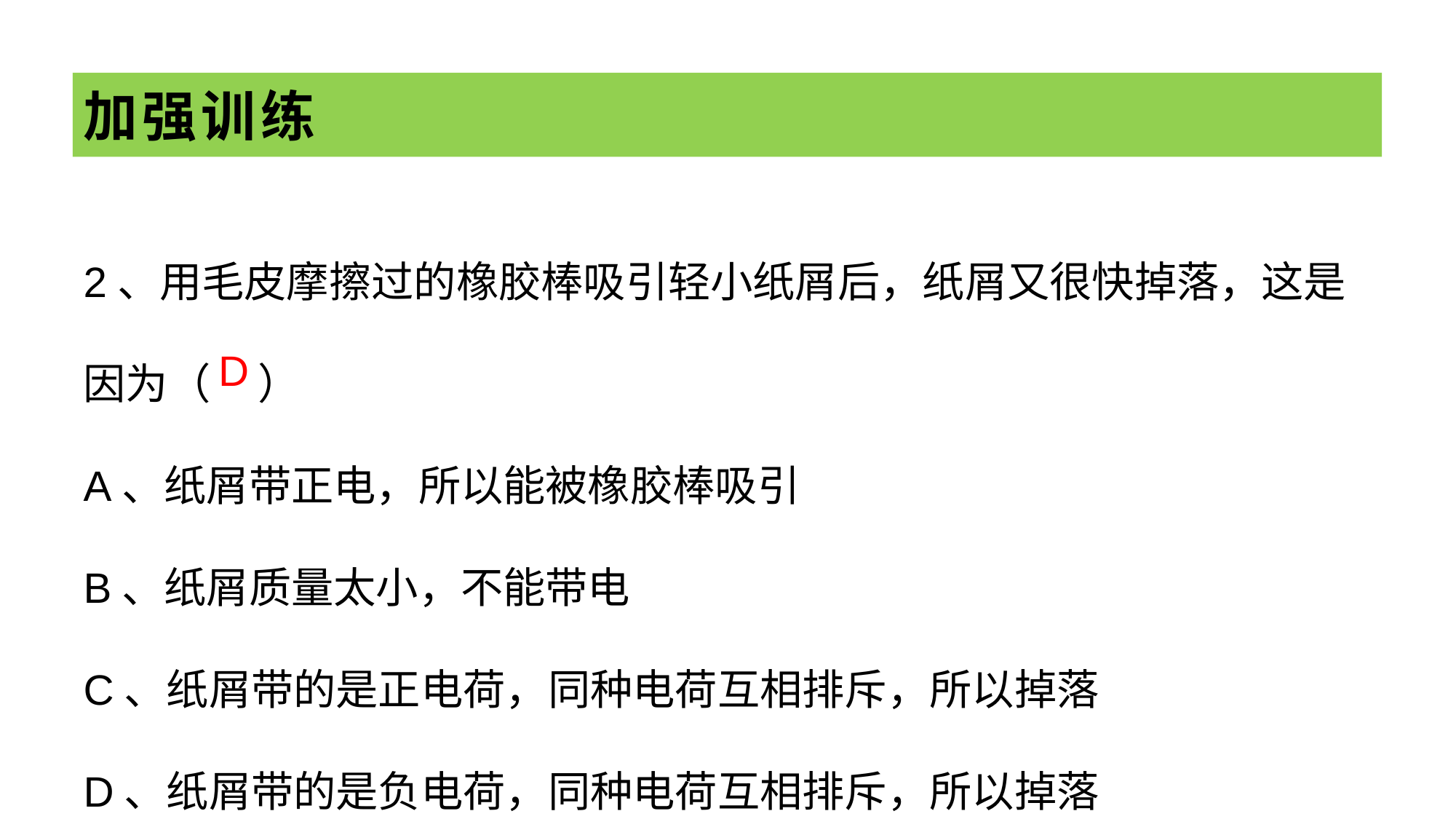

# 加强训练
2、用毛皮摩擦过的橡胶棒吸引轻小纸屑后，纸屑又很快掉落，这是因为（     ）
A、纸屑带正电，所以能被橡胶棒吸引
B、纸屑质量太小，不能带电
C、纸屑带的是正电荷，同种电荷互相排斥，所以掉落
D、纸屑带的是负电荷，同种电荷互相排斥，所以掉落
D